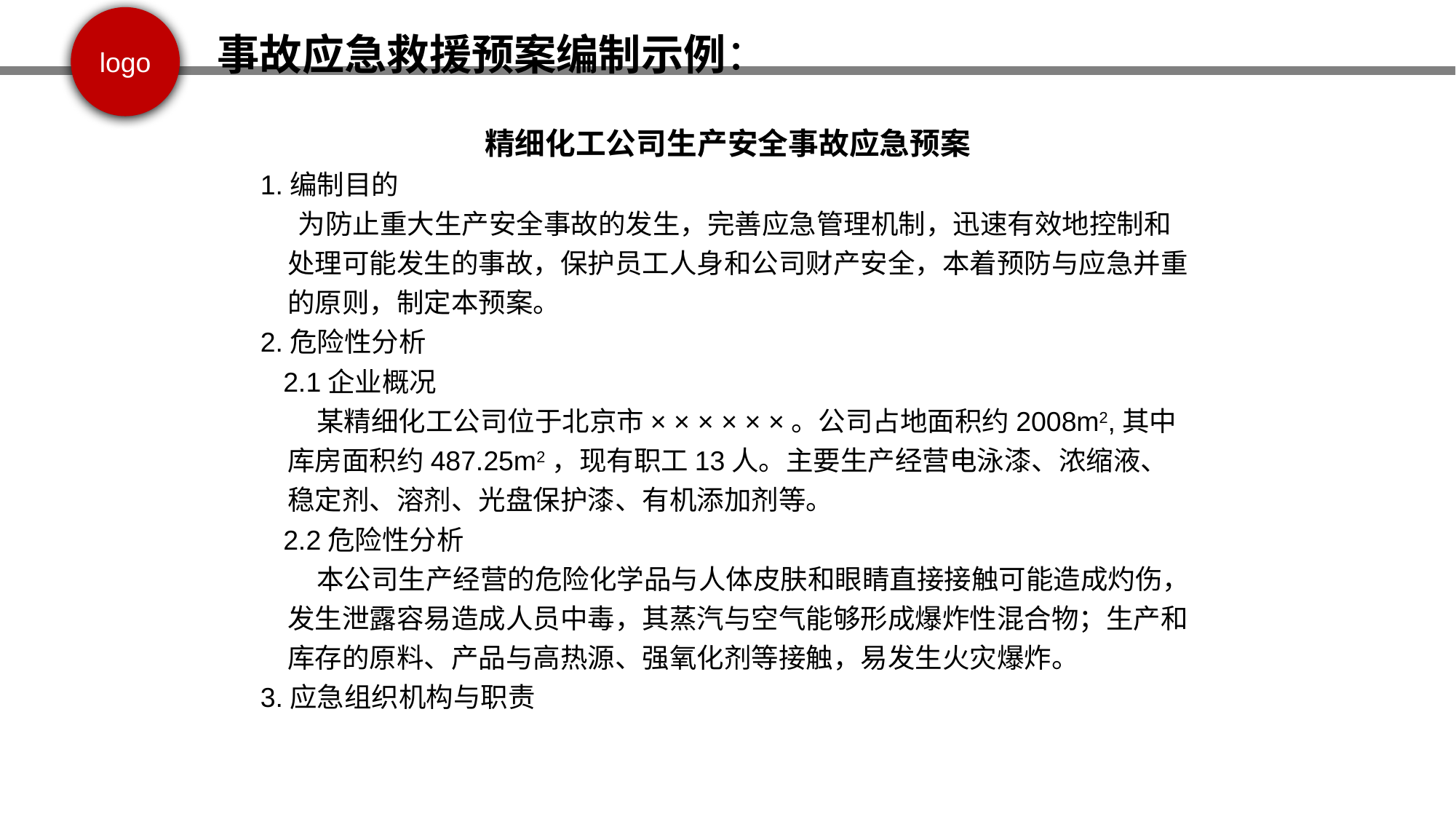

事故应急救援预案编制示例：
精细化工公司生产安全事故应急预案
1.编制目的
     为防止重大生产安全事故的发生，完善应急管理机制，迅速有效地控制和处理可能发生的事故，保护员工人身和公司财产安全，本着预防与应急并重的原则，制定本预案。
2.危险性分析
   2.1企业概况
        某精细化工公司位于北京市× × × × × ×。公司占地面积约2008m2,其中库房面积约487.25m2，现有职工13人。主要生产经营电泳漆、浓缩液、稳定剂、溶剂、光盘保护漆、有机添加剂等。
   2.2危险性分析
        本公司生产经营的危险化学品与人体皮肤和眼睛直接接触可能造成灼伤，发生泄露容易造成人员中毒，其蒸汽与空气能够形成爆炸性混合物；生产和库存的原料、产品与高热源、强氧化剂等接触，易发生火灾爆炸。
3.应急组织机构与职责